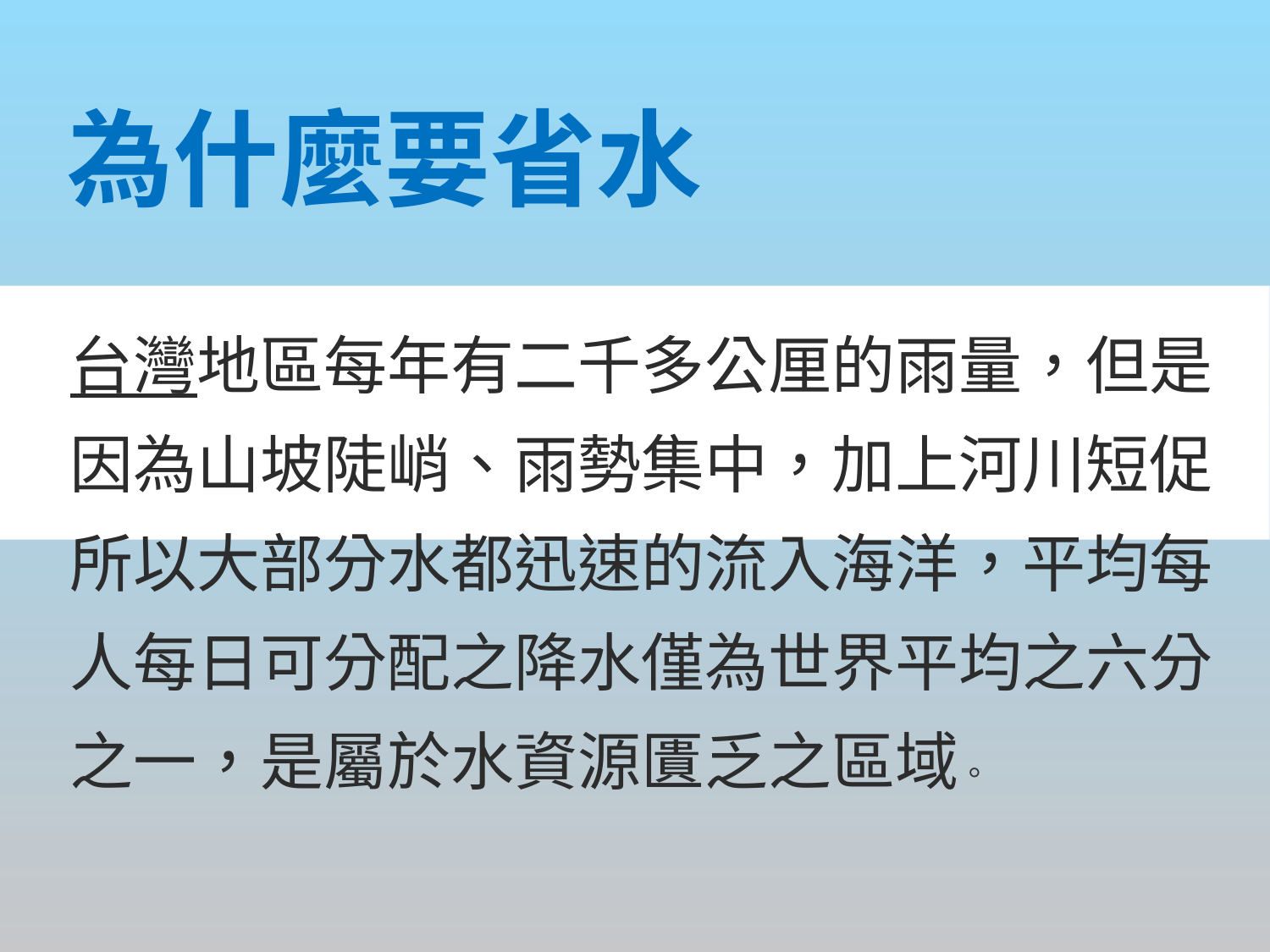

為什麼要省水
台灣地區每年有二千多公厘的雨量，但是因為山坡陡峭、雨勢集中，加上河川短促所以大部分水都迅速的流入海洋，平均每人每日可分配之降水僅為世界平均之六分之一，是屬於水資源匱乏之區域。